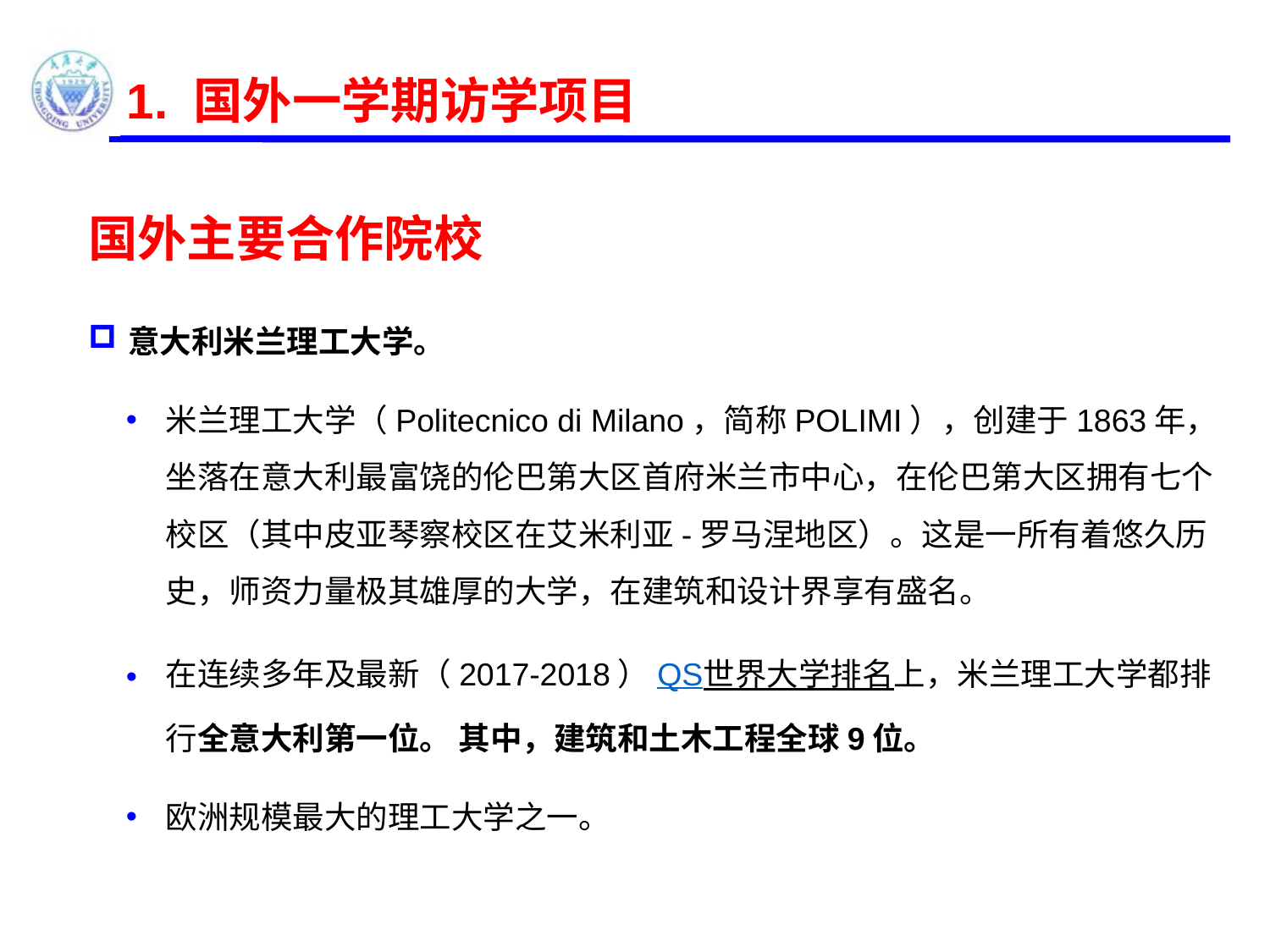

1. 国外一学期访学项目
国外主要合作院校
意大利米兰理工大学。
米兰理工大学（Politecnico di Milano，简称POLIMI），创建于1863年，坐落在意大利最富饶的伦巴第大区首府米兰市中心，在伦巴第大区拥有七个校区（其中皮亚琴察校区在艾米利亚-罗马涅地区）。这是一所有着悠久历史，师资力量极其雄厚的大学，在建筑和设计界享有盛名。
在连续多年及最新（2017-2018）QS世界大学排名上，米兰理工大学都排行全意大利第一位。 其中，建筑和土木工程全球9位。
欧洲规模最大的理工大学之一。